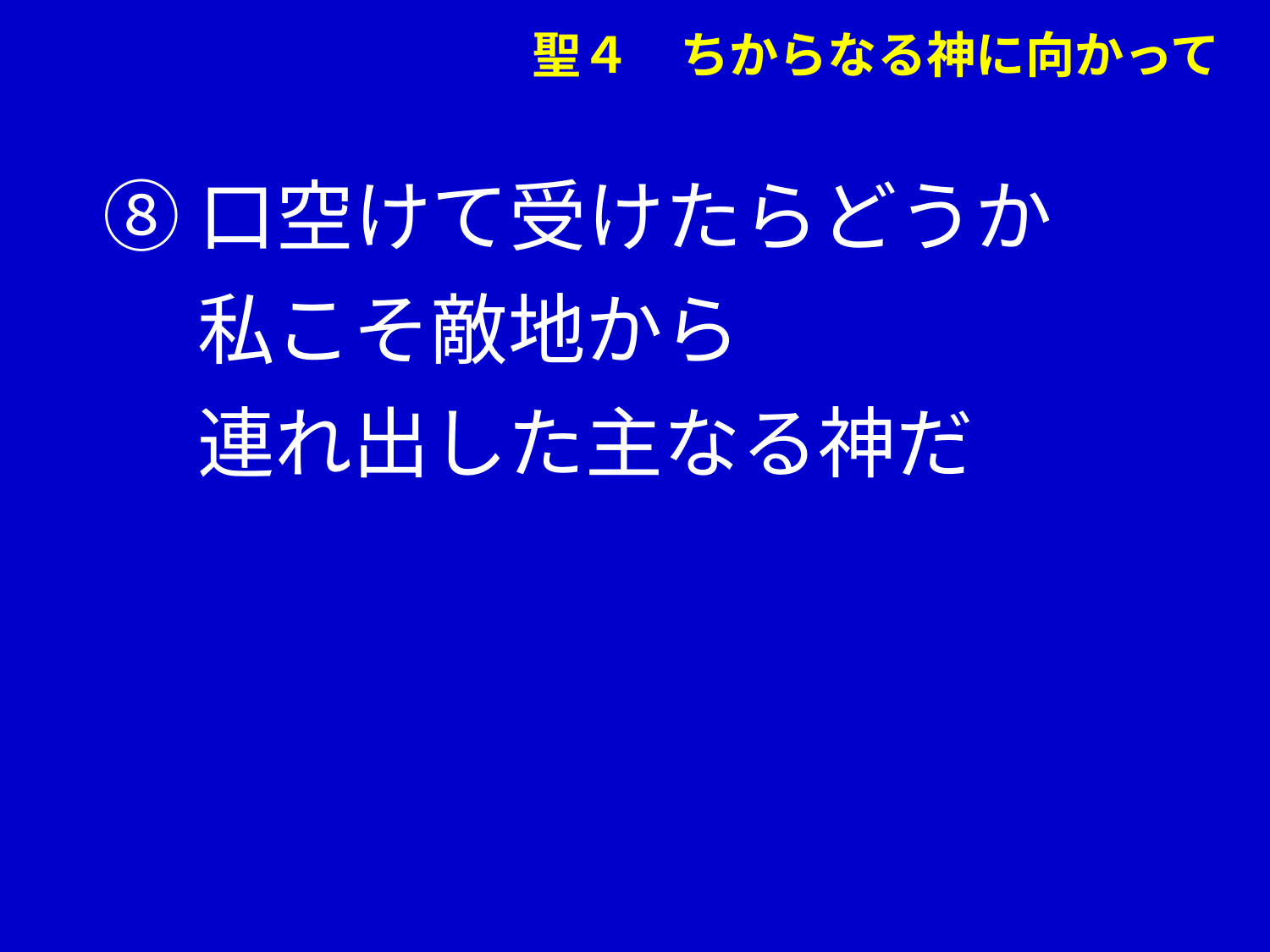

聖４　ちからなる神に向かって
⑧口空けて受けたらどうか
　 私こそ敵地から
　 連れ出した主なる神だ